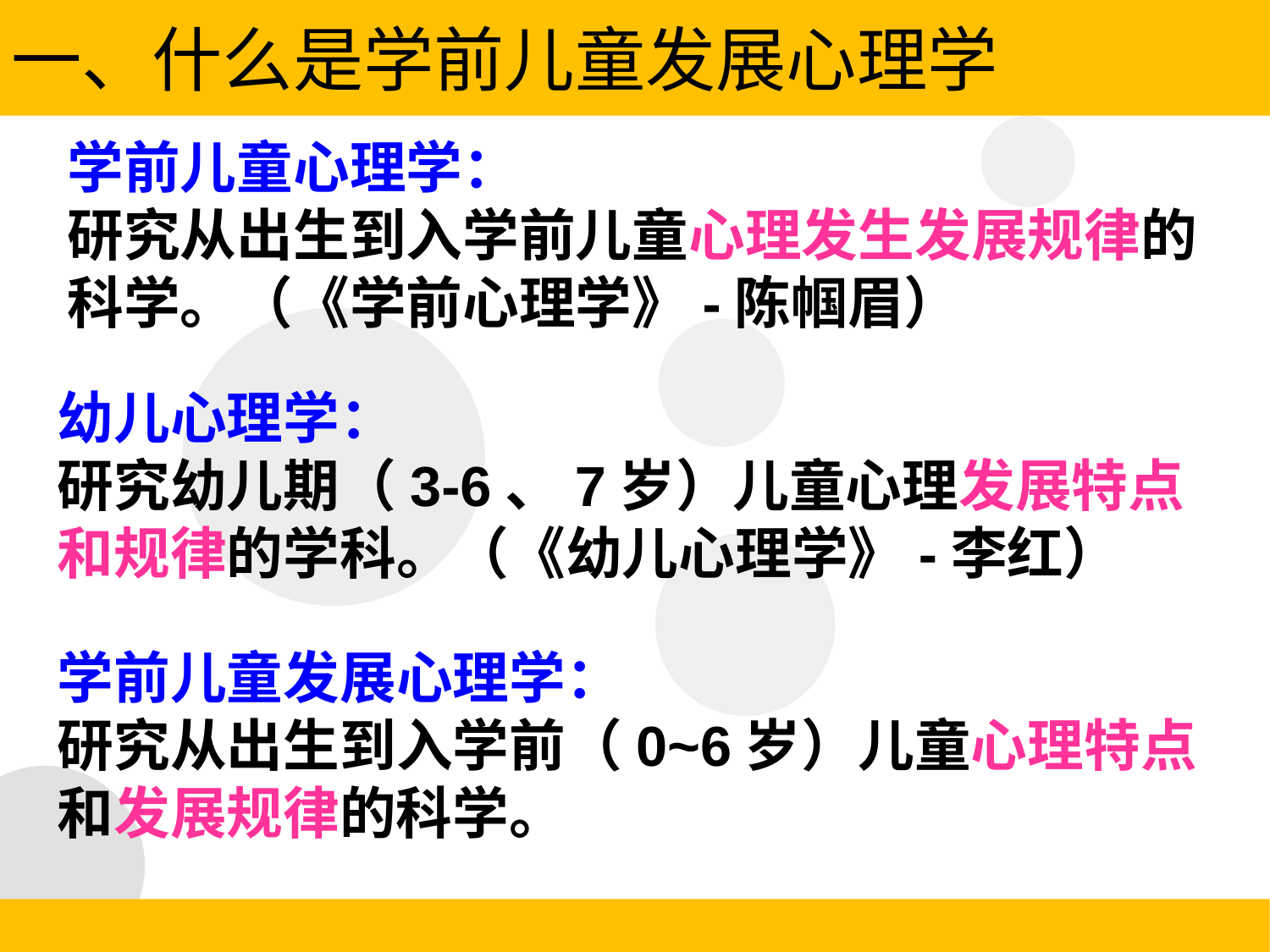

一、什么是学前儿童发展心理学

学前儿童心理学：
研究从出生到入学前儿童心理发生发展规律的科学。（《学前心理学》-陈帼眉）

幼儿心理学：
研究幼儿期（3-6、7岁）儿童心理发展特点和规律的学科。（《幼儿心理学》-李红）

学前儿童发展心理学：
研究从出生到入学前（0~6岁）儿童心理特点和发展规律的科学。